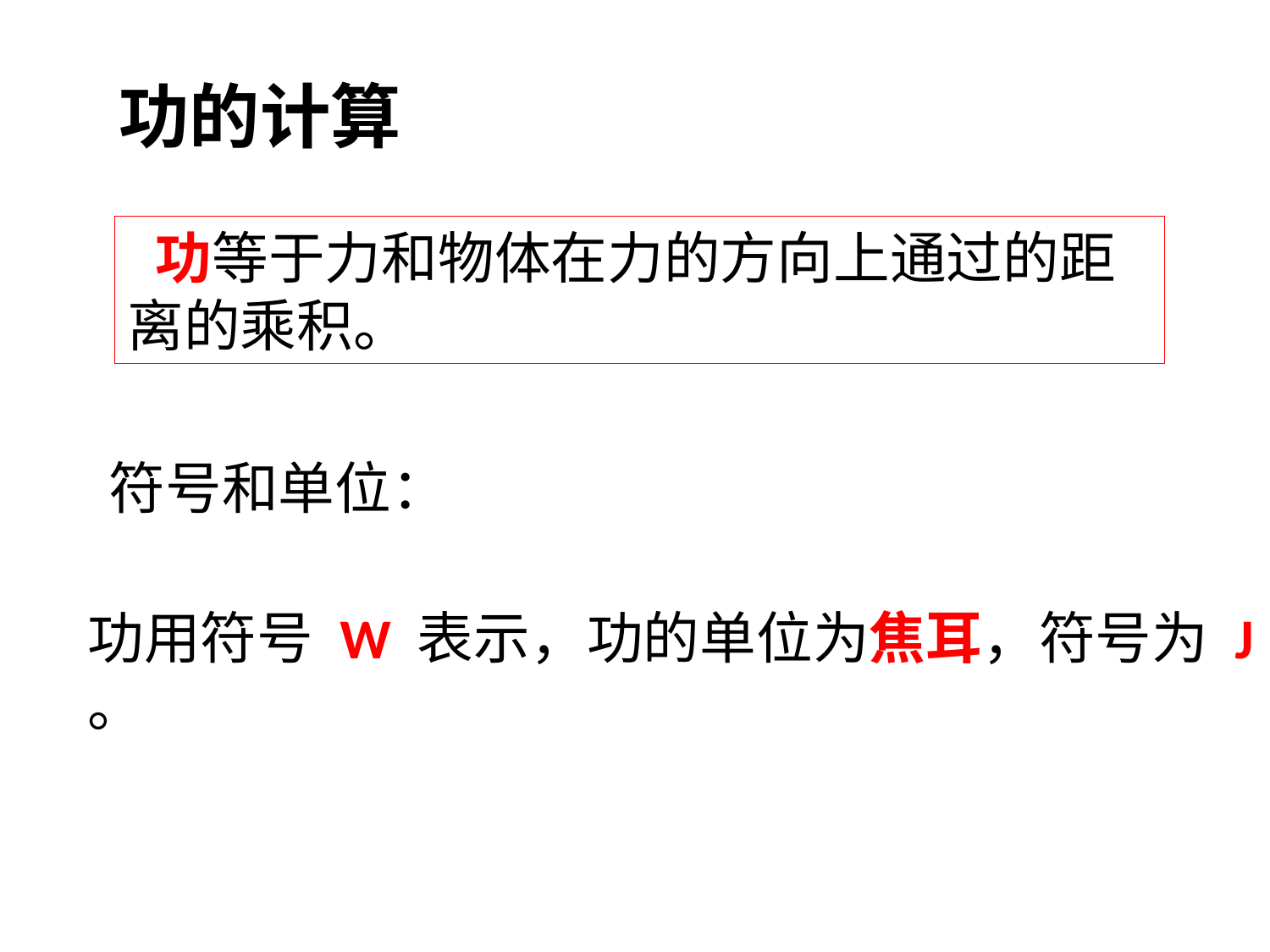

功的计算
﻿ ﻿功等于力和物体在力的方向上通过的距离的乘积。
符号和单位：
功用符号 W 表示，功的单位为焦耳，符号为 J 。